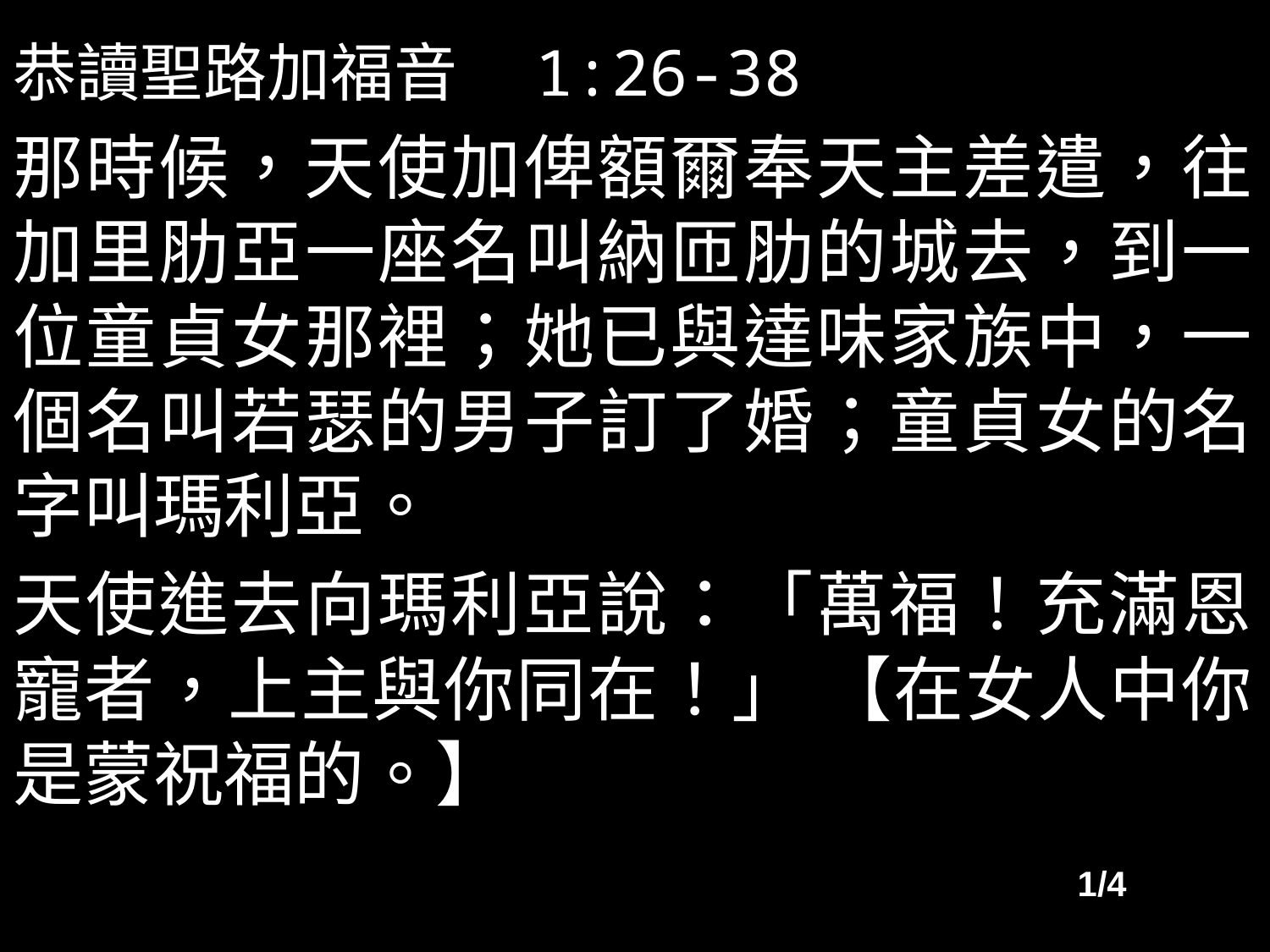

恭讀聖路加福音　1:26-38
那時候，天使加俾額爾奉天主差遣，往加里肋亞一座名叫納匝肋的城去，到一位童貞女那裡；她已與達味家族中，一個名叫若瑟的男子訂了婚；童貞女的名字叫瑪利亞。
天使進去向瑪利亞說：「萬福！充滿恩寵者，上主與你同在！」 【在女人中你是蒙祝福的。】
1/4